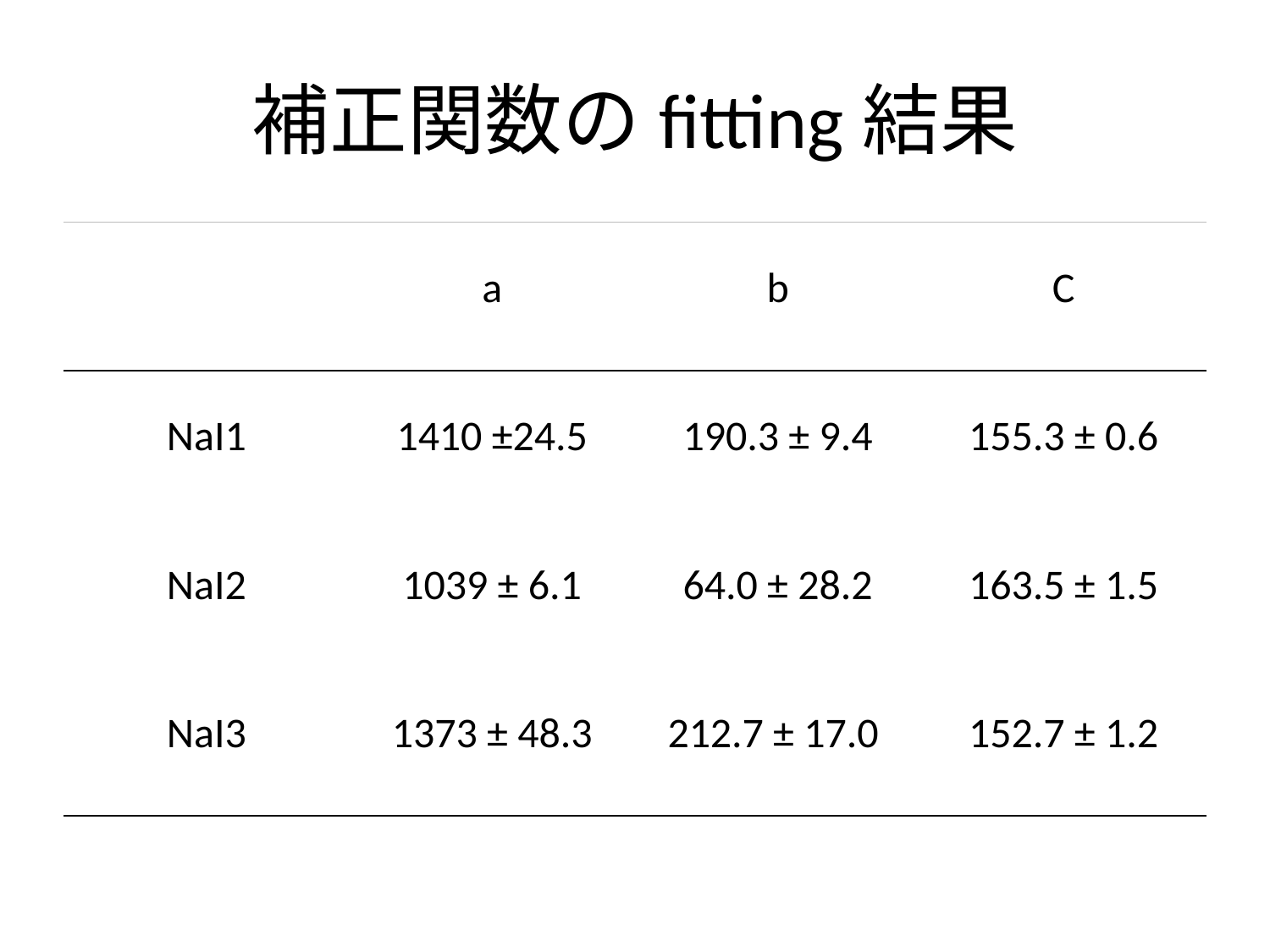

# 補正関数のfitting結果
|  | a | b | C |
| --- | --- | --- | --- |
| NaI1 | 1410 ±24.5 | 190.3 ± 9.4 | 155.3 ± 0.6 |
| NaI2 | 1039 ± 6.1 | 64.0 ± 28.2 | 163.5 ± 1.5 |
| NaI3 | 1373 ± 48.3 | 212.7 ± 17.0 | 152.7 ± 1.2 |